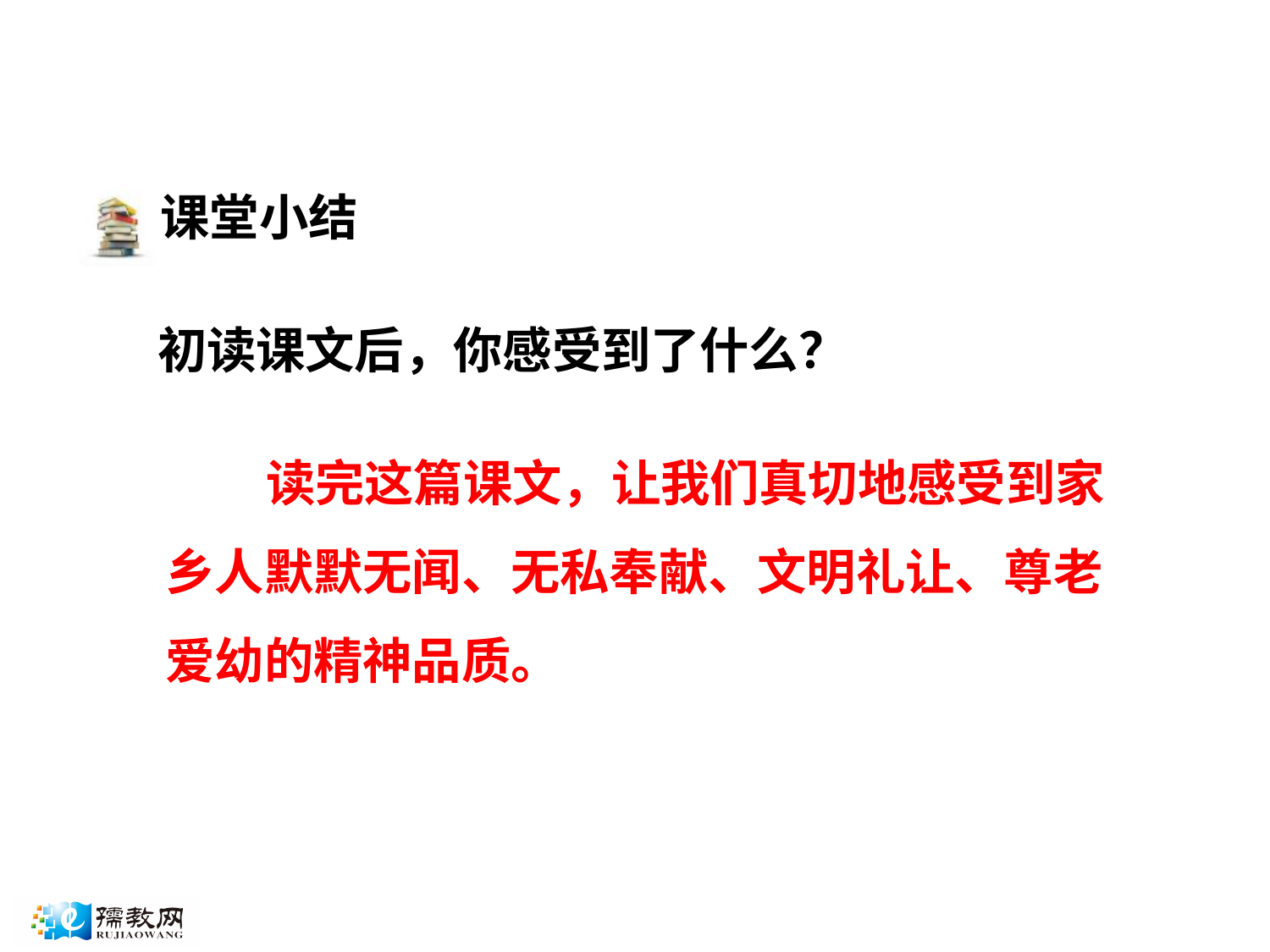

课堂小结

初读课文后，你感受到了什么？
读完这篇课文，让我们真切地感受到家乡人默默无闻、无私奉献、文明礼让、尊老爱幼的精神品质。